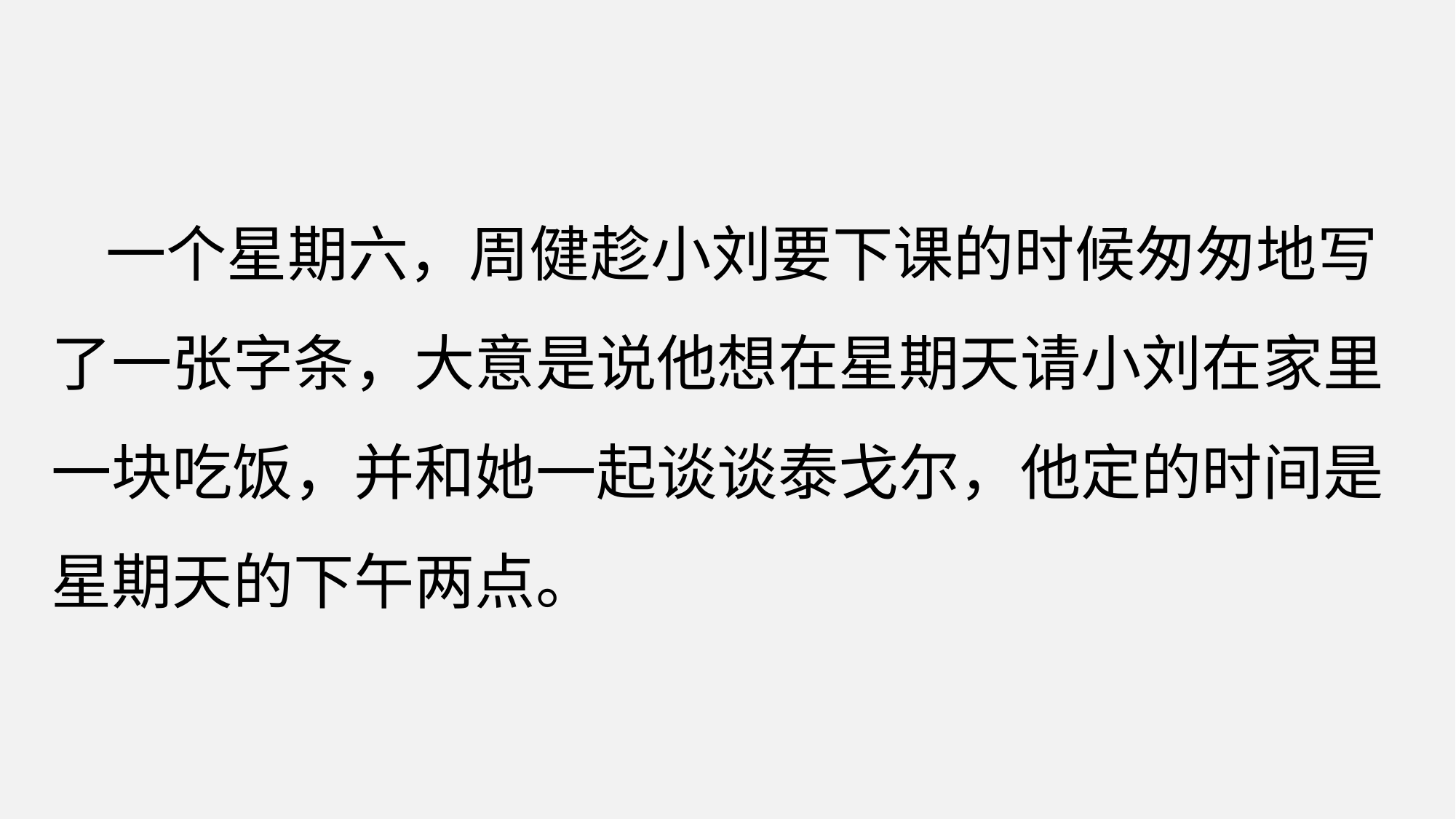

一个星期六，周健趁小刘要下课的时候匆匆地写了一张字条，大意是说他想在星期天请小刘在家里一块吃饭，并和她一起谈谈泰戈尔，他定的时间是星期天的下午两点。